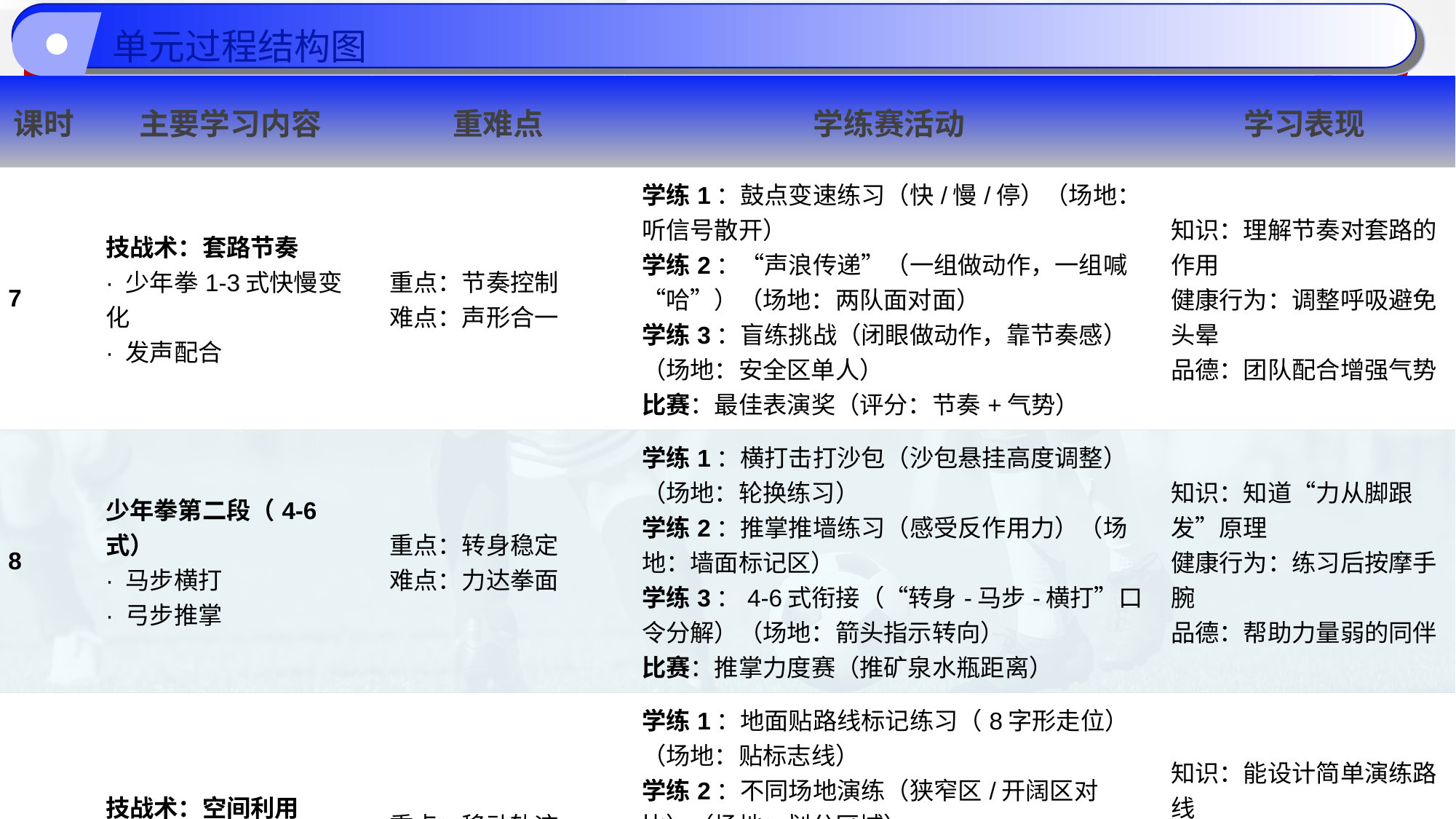

单元过程结构图

| 课时 | 主要学习内容 | 重难点 | 学练赛活动 | 学习表现 |
| --- | --- | --- | --- | --- |
| 7 | 技战术：套路节奏 · 少年拳1-3式快慢变化 · 发声配合 | 重点：节奏控制 难点：声形合一 | 学练1：鼓点变速练习（快/慢/停）（场地：听信号散开） 学练2：“声浪传递”（一组做动作，一组喊“哈”）（场地：两队面对面） 学练3：盲练挑战（闭眼做动作，靠节奏感）（场地：安全区单人） 比赛：最佳表演奖（评分：节奏+气势） | 知识：理解节奏对套路的作用 健康行为：调整呼吸避免头晕 品德：团队配合增强气势 |
| 8 | 少年拳第二段（4-6式） · 马步横打 · 弓步推掌 | 重点：转身稳定 难点：力达拳面 | 学练1：横打击打沙包（沙包悬挂高度调整）（场地：轮换练习） 学练2：推掌推墙练习（感受反作用力）（场地：墙面标记区） 学练3：4-6式衔接（“转身-马步-横打”口令分解）（场地：箭头指示转向） 比赛：推掌力度赛（推矿泉水瓶距离） | 知识：知道“力从脚跟发”原理 健康行为：练习后按摩手腕 品德：帮助力量弱的同伴 |
| 9 | 技战术：空间利用 · 套路路线设计 · 动作幅度与场地关系 | 重点：移动轨迹 难点：空间感知 | 学练1：地面贴路线标记练习（8字形走位）（场地：贴标志线） 学练2：不同场地演练（狭窄区/开阔区对比）（场地：划分区域） 学练3：蒙眼空间记忆（先看路线后蒙眼做）（场地：安全区） 比赛：场地适应性赛（随机变换场地完成套路） | 知识：能设计简单演练路线 健康行为：注意场地湿滑情况 品德：共享场地不争抢 |